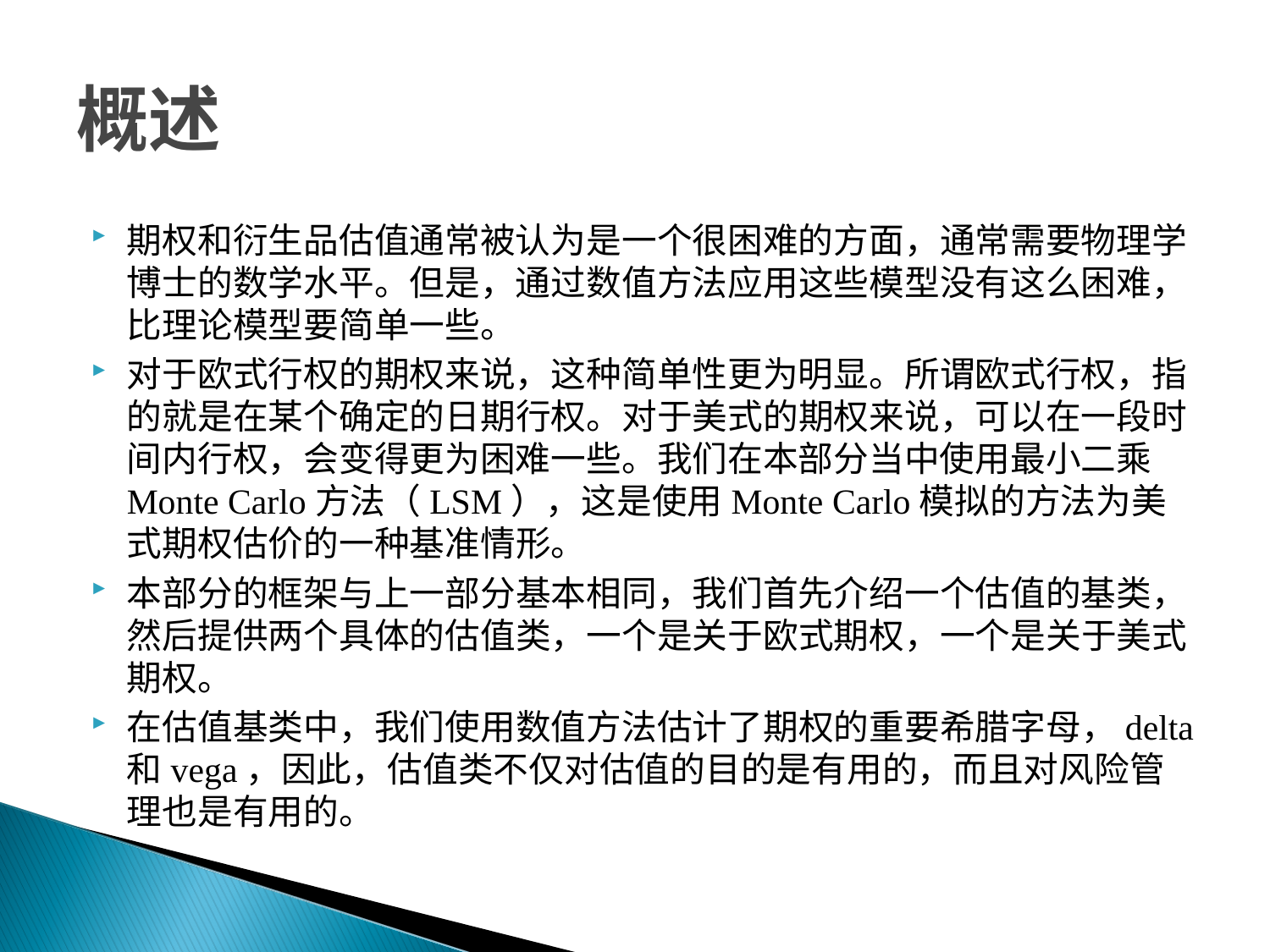

# 概述
期权和衍生品估值通常被认为是一个很困难的方面，通常需要物理学博士的数学水平。但是，通过数值方法应用这些模型没有这么困难，比理论模型要简单一些。
对于欧式行权的期权来说，这种简单性更为明显。所谓欧式行权，指的就是在某个确定的日期行权。对于美式的期权来说，可以在一段时间内行权，会变得更为困难一些。我们在本部分当中使用最小二乘Monte Carlo方法（LSM），这是使用Monte Carlo模拟的方法为美式期权估价的一种基准情形。
本部分的框架与上一部分基本相同，我们首先介绍一个估值的基类，然后提供两个具体的估值类，一个是关于欧式期权，一个是关于美式期权。
在估值基类中，我们使用数值方法估计了期权的重要希腊字母，delta和vega，因此，估值类不仅对估值的目的是有用的，而且对风险管理也是有用的。